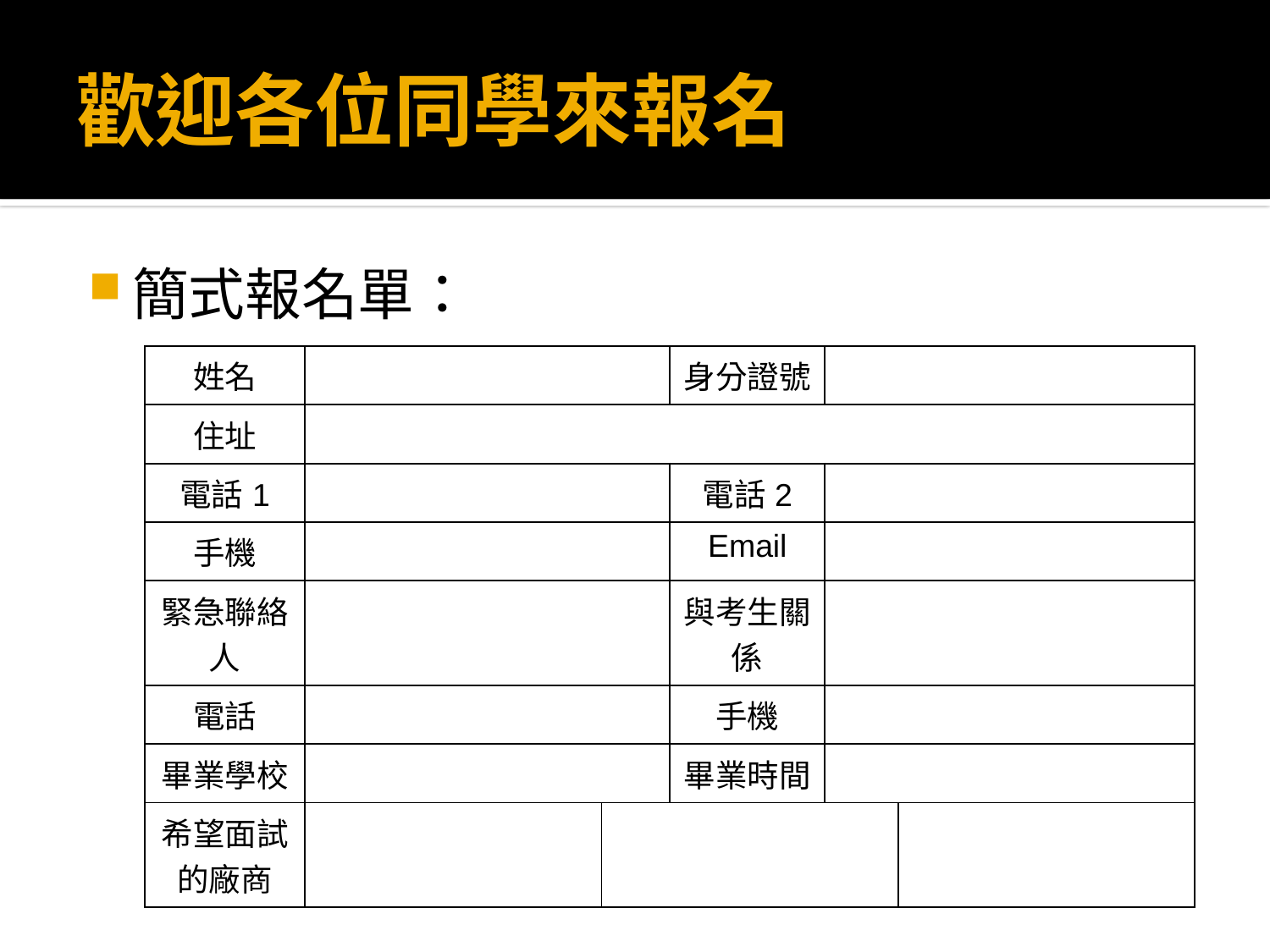

# 歡迎各位同學來報名
簡式報名單：

| 姓名 |  |  | 身分證號 |  |  |
| --- | --- | --- | --- | --- | --- |
| 住址 |  |  |  |  |  |
| 電話1 |  |  | 電話2 |  |  |
| 手機 |  |  | Email |  |  |
| 緊急聯絡人 |  |  | 與考生關係 |  |  |
| 電話 |  |  | 手機 |  |  |
| 畢業學校 |  |  | 畢業時間 |  |  |
| 希望面試的廠商 |  |  |  |  |  |